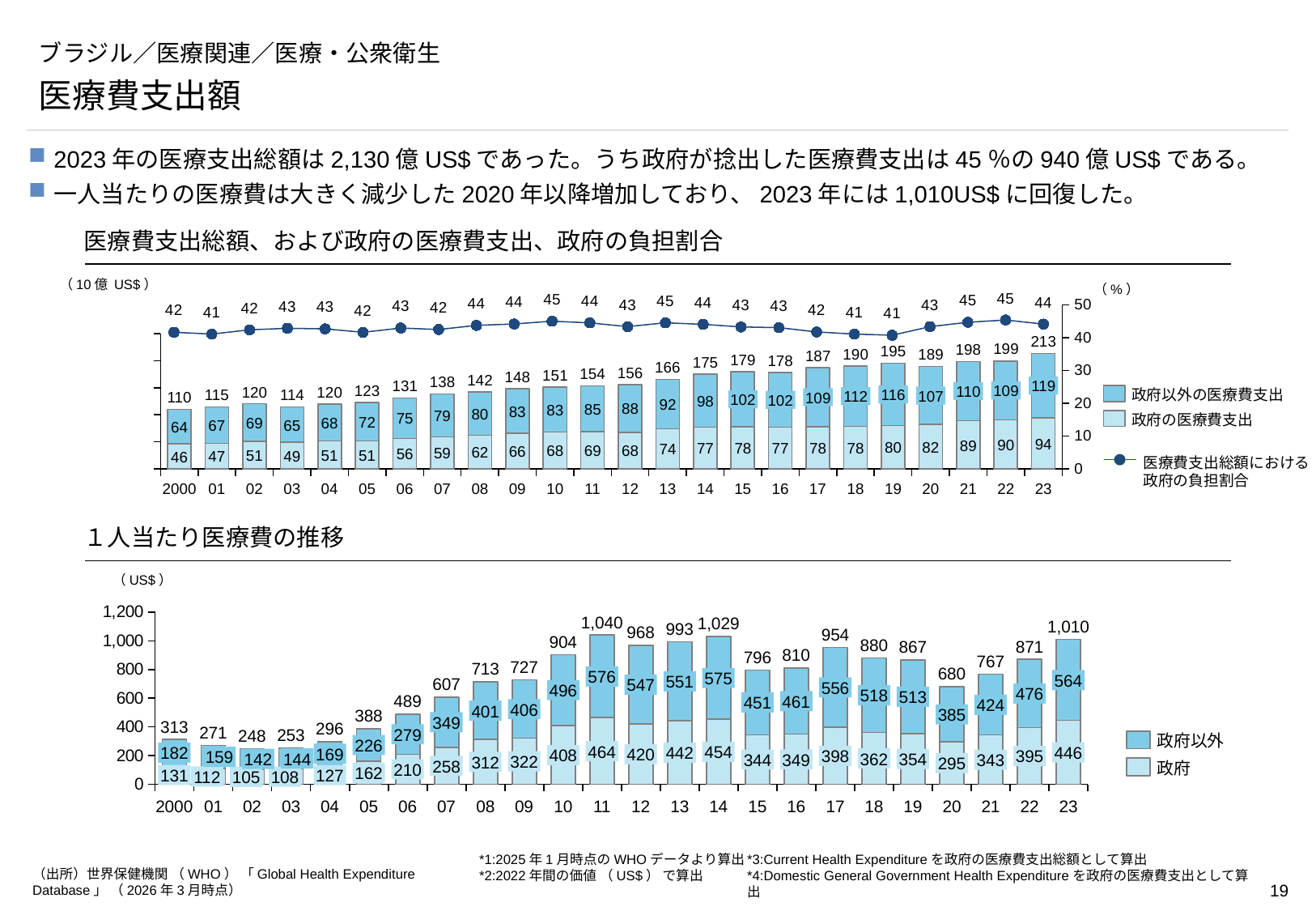

# ブラジル／医療関連／医療・公衆衛生
医療費支出額
2023年の医療支出総額は2,130億US$であった。うち政府が捻出した医療費支出は45％の940億US$である。
一人当たりの医療費は大きく減少した2020年以降増加しており、2023年には1,010US$に回復した。
医療費支出総額、および政府の医療費支出、政府の負担割合

### Chart

| Category |  |
|---|---|
（10億 US$）
（%）

### Chart

| Category |  |  |
|---|---|---|
213
199
198
195
190
189
187
179
178
175
166
156
154
151
148
142
138
131
119
123
109
110
120
120
政府以外の医療費支出

115
114
116
107
112
110
109
102
102
98
92
88
85
83
83
80
79
75
政府の医療費支出

72
69
68
65
67
64
94
90
89
82
80
78
78
78
77
77
74
68
69
68
66
62
59
56
51
51
51
49
47
46
医療費支出総額における
政府の負担割合

2000
01
02
03
04
05
06
07
08
09
10
11
12
13
14
15
16
17
18
19
20
21
22
23
１人当たり医療費の推移
（US$）

### Chart

| Category |  |  |
|---|---|---|
1,040
1,029
1,010
993
968
954
904
880
871
867
810
796
767
727
713
680
576
575
564
551
607
547
556
496
476
518
513
489
461
451
424
406
401
385
388
349
313
296
271
279
253
248
政府以外

226
464
454
446
182
442
169
420
408
398
395
159
144
362
142
354
349
344
343
322
312
295
258
政府

210
162
131
127
112
108
105
2000
01
02
03
04
05
06
07
08
09
10
11
12
13
14
15
16
17
18
19
20
21
22
23
*3:Current Health Expenditureを政府の医療費支出総額として算出
*4:Domestic General Government Health Expenditureを政府の医療費支出として算出
*1:2025年1月時点のWHOデータより算出
*2:2022年間の価値 （US$） で算出
（出所）世界保健機関 （WHO） 「Global Health Expenditure Database」 （2026年3月時点）